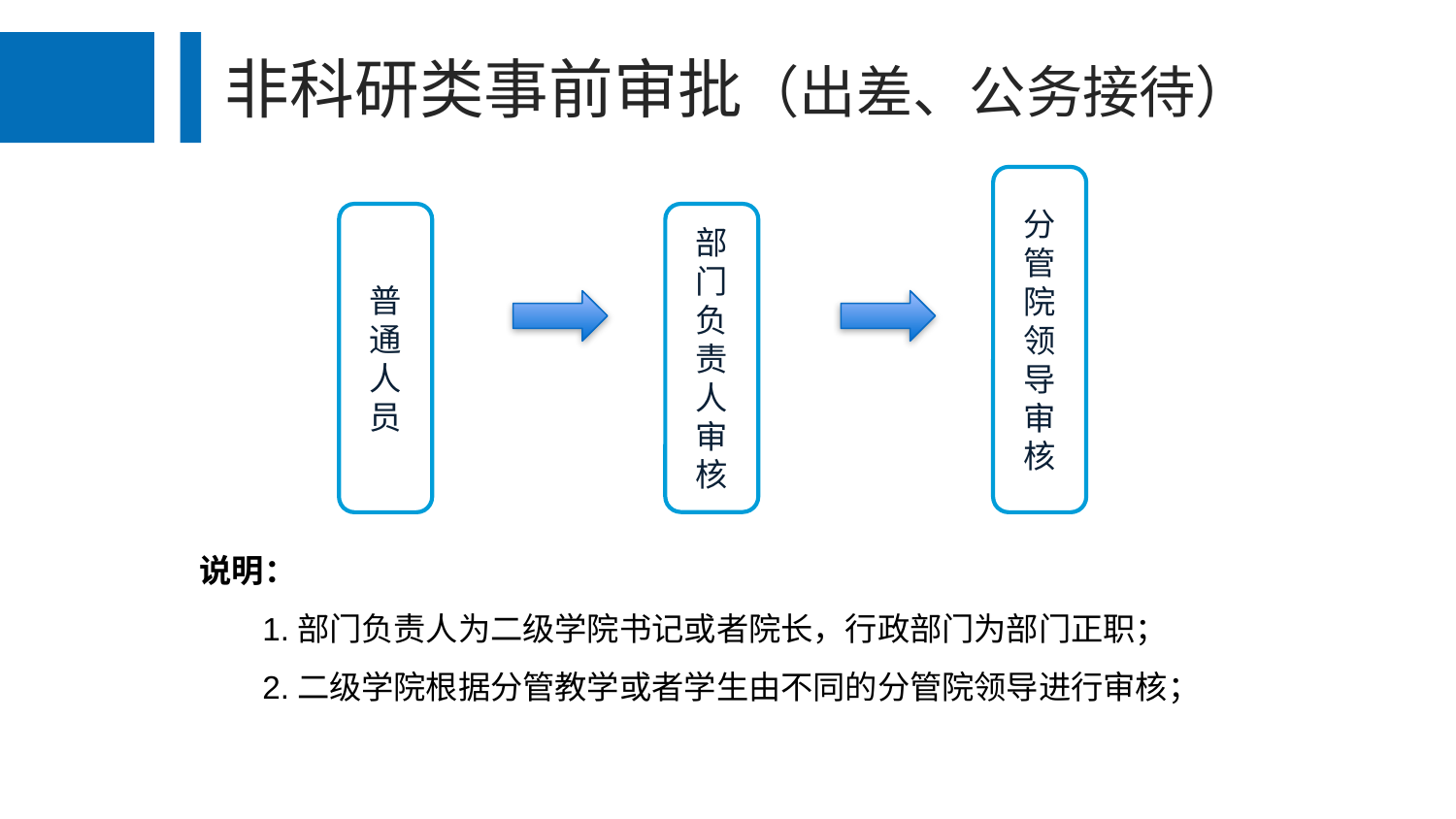

非科研类事前审批（出差、公务接待）
分管院领导审核
普通人员
部门负责人审核

说明：
       1.部门负责人为二级学院书记或者院长，行政部门为部门正职；
       2.二级学院根据分管教学或者学生由不同的分管院领导进行审核；